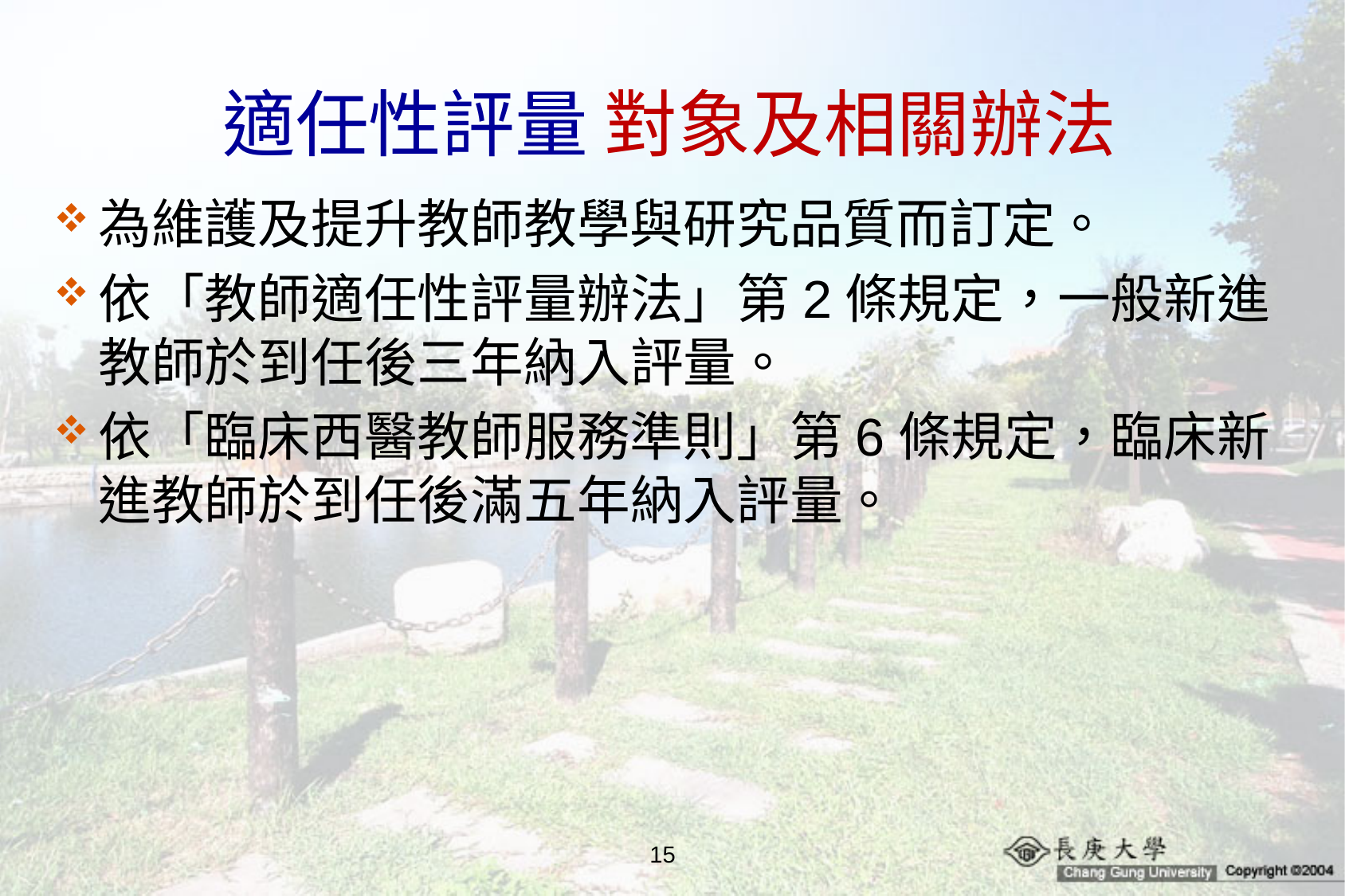

# 適任性評量 對象及相關辦法
為維護及提升教師教學與研究品質而訂定。
依「教師適任性評量辦法」第2條規定，一般新進教師於到任後三年納入評量。
依「臨床西醫教師服務準則」第6條規定，臨床新進教師於到任後滿五年納入評量。

15